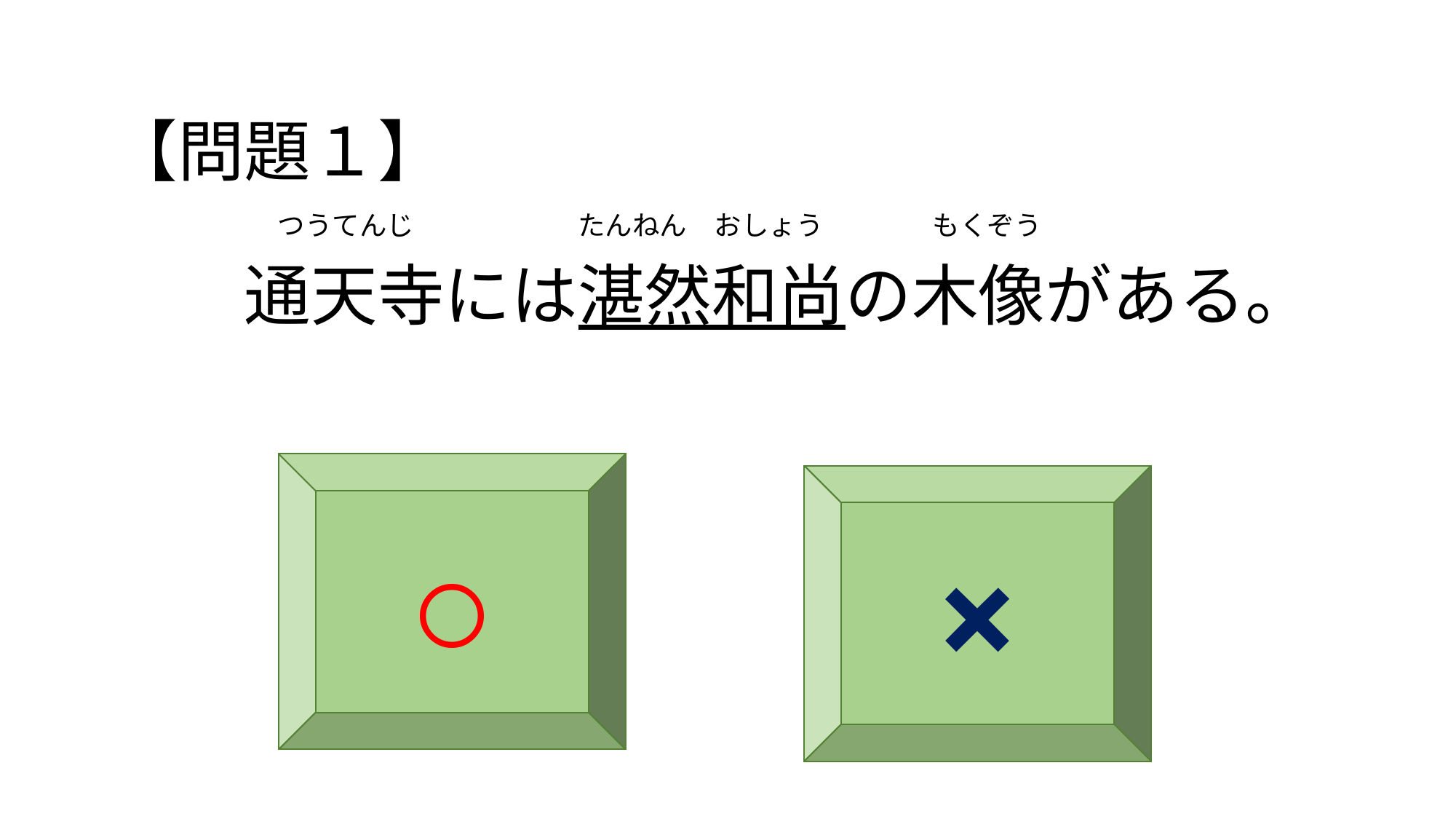

# 【問題１】 　　通天寺には湛然和尚の木像がある。
　つうてんじ　　　　　　たんねん　おしょう　　　　もくぞう
○
×